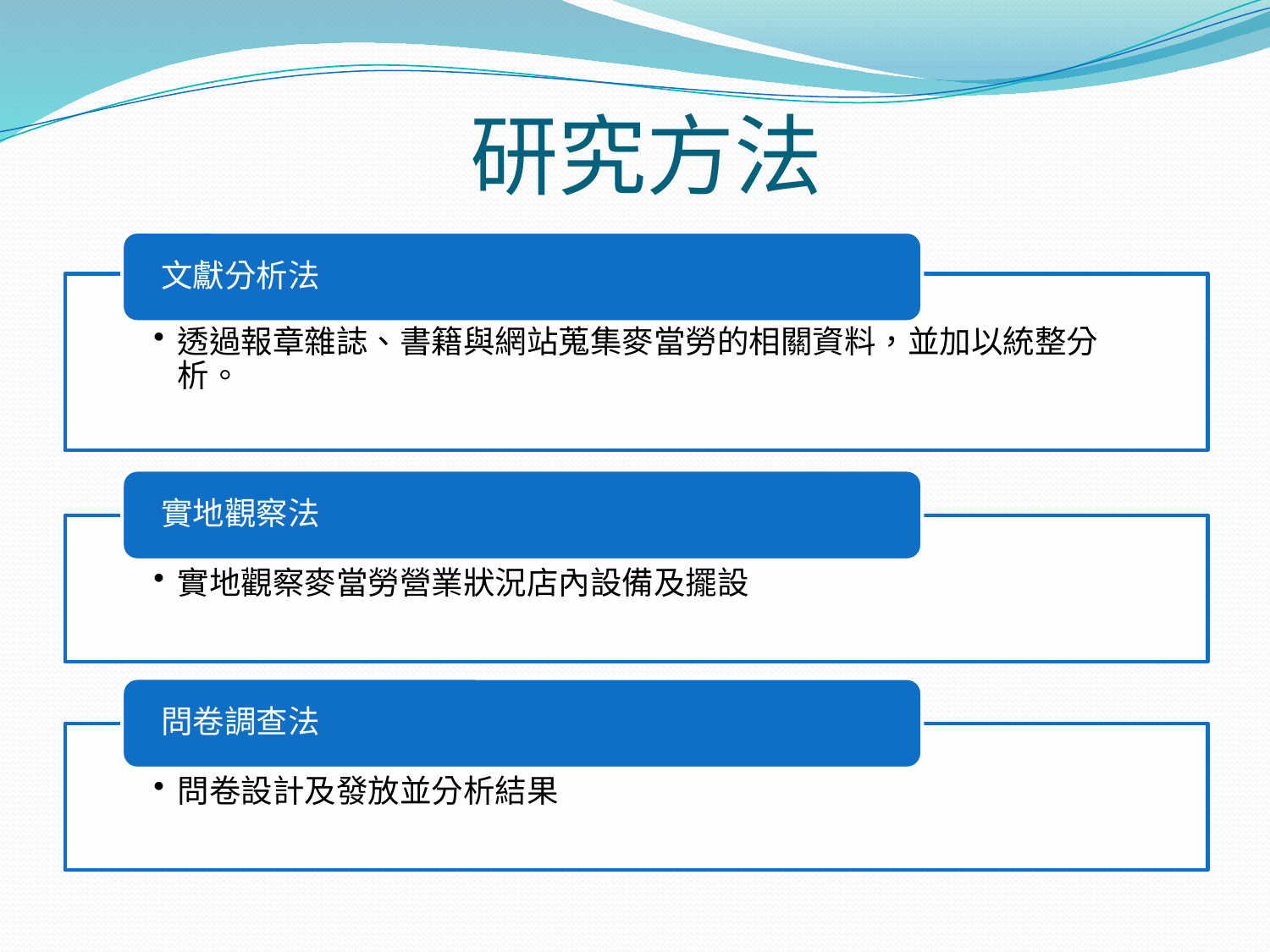

# 研究方法
透過報章雜誌、書籍與網站蒐集麥當勞的相關資料，並加以統整分析。
文獻分析法
實地觀察麥當勞營業狀況店內設備及擺設
實地觀察法
問卷設計及發放並分析結果
問卷調查法